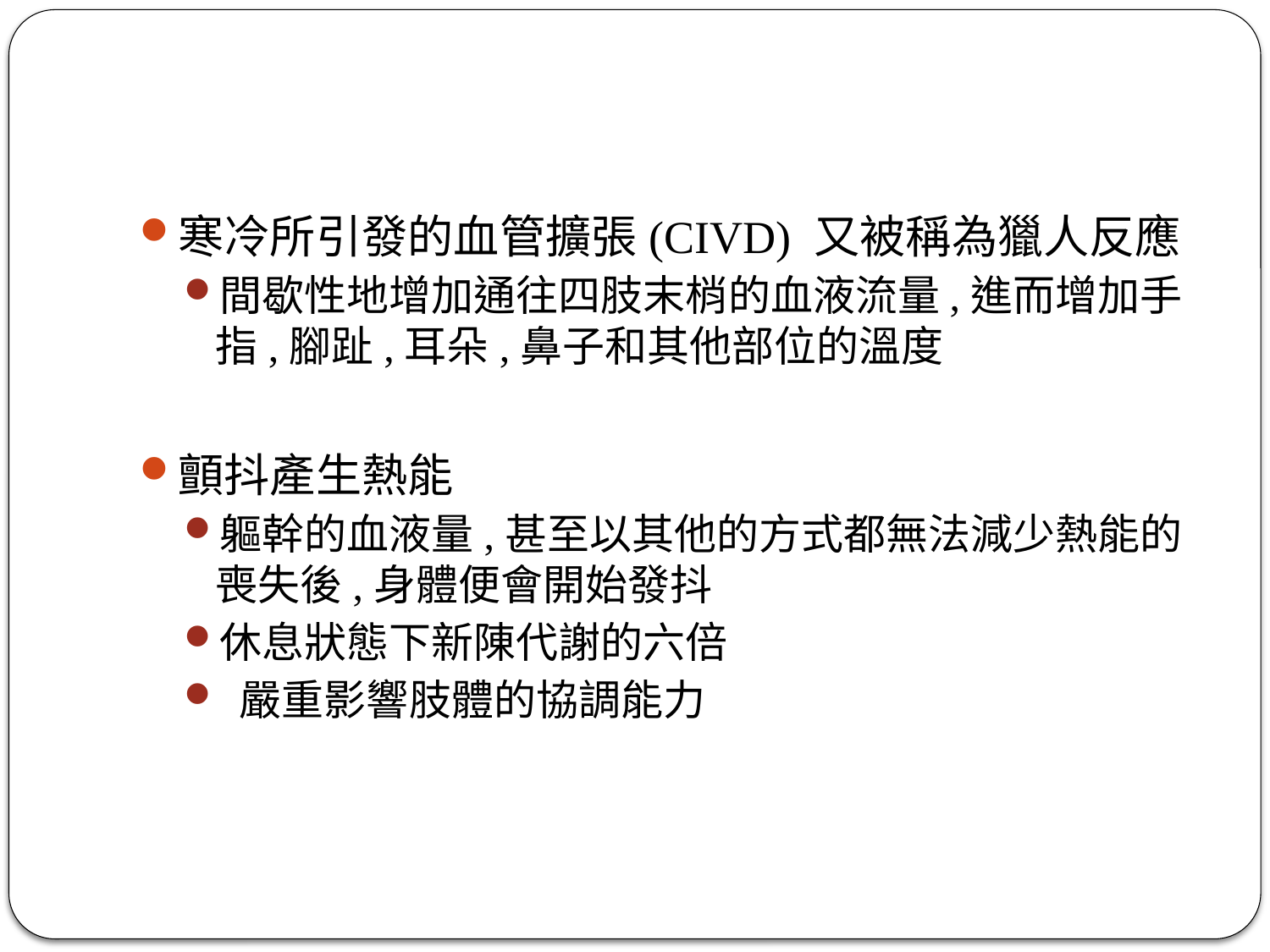

#
寒冷所引發的血管擴張(CIVD) 又被稱為獵人反應
間歇性地增加通往四肢末梢的血液流量,進而增加手指,腳趾,耳朵,鼻子和其他部位的溫度

顫抖產生熱能
軀幹的血液量,甚至以其他的方式都無法減少熱能的喪失後,身體便會開始發抖
休息狀態下新陳代謝的六倍
 嚴重影響肢體的協調能力